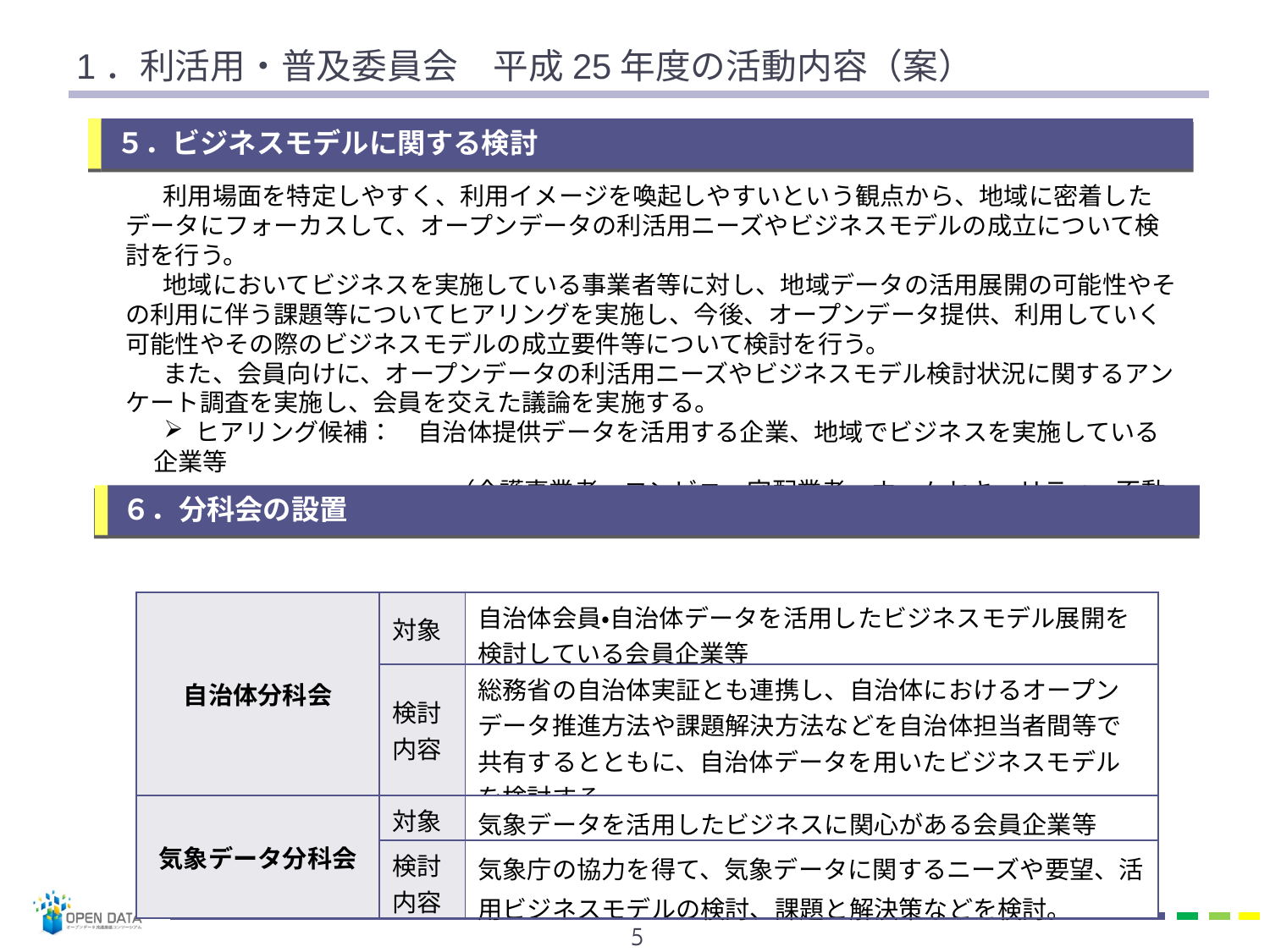

# 1．利活用・普及委員会　平成25年度の活動内容（案）

５．ビジネスモデルに関する検討
　　利用場面を特定しやすく、利用イメージを喚起しやすいという観点から、地域に密着したデータにフォーカスして、オープンデータの利活用ニーズやビジネスモデルの成立について検討を行う。
　　地域においてビジネスを実施している事業者等に対し、地域データの活用展開の可能性やその利用に伴う課題等についてヒアリングを実施し、今後、オープンデータ提供、利用していく可能性やその際のビジネスモデルの成立要件等について検討を行う。
　　また、会員向けに、オープンデータの利活用ニーズやビジネスモデル検討状況に関するアンケート調査を実施し、会員を交えた議論を実施する。
 ヒアリング候補：　自治体提供データを活用する企業、地域でビジネスを実施している企業等
　　　　　　　　　　　　（介護事業者、コンビニ、宅配業者、ホームセキュリティ、不動産会社、etc.）

　　具体的なデータを想定し、ビジネスモデル構築を検討するための分科会を設置する。

６．分科会の設置
| 自治体分科会 | 対象 | 自治体会員・自治体データを活用したビジネスモデル展開を検討している会員企業等 |
| --- | --- | --- |
|  | 検討内容 | 総務省の自治体実証とも連携し、自治体におけるオープンデータ推進方法や課題解決方法などを自治体担当者間等で共有するとともに、自治体データを用いたビジネスモデルを検討する。 |
| 気象データ分科会 | 対象 | 気象データを活用したビジネスに関心がある会員企業等 |
|  | 検討内容 | 気象庁の協力を得て、気象データに関するニーズや要望、活用ビジネスモデルの検討、課題と解決策などを検討。 |
5